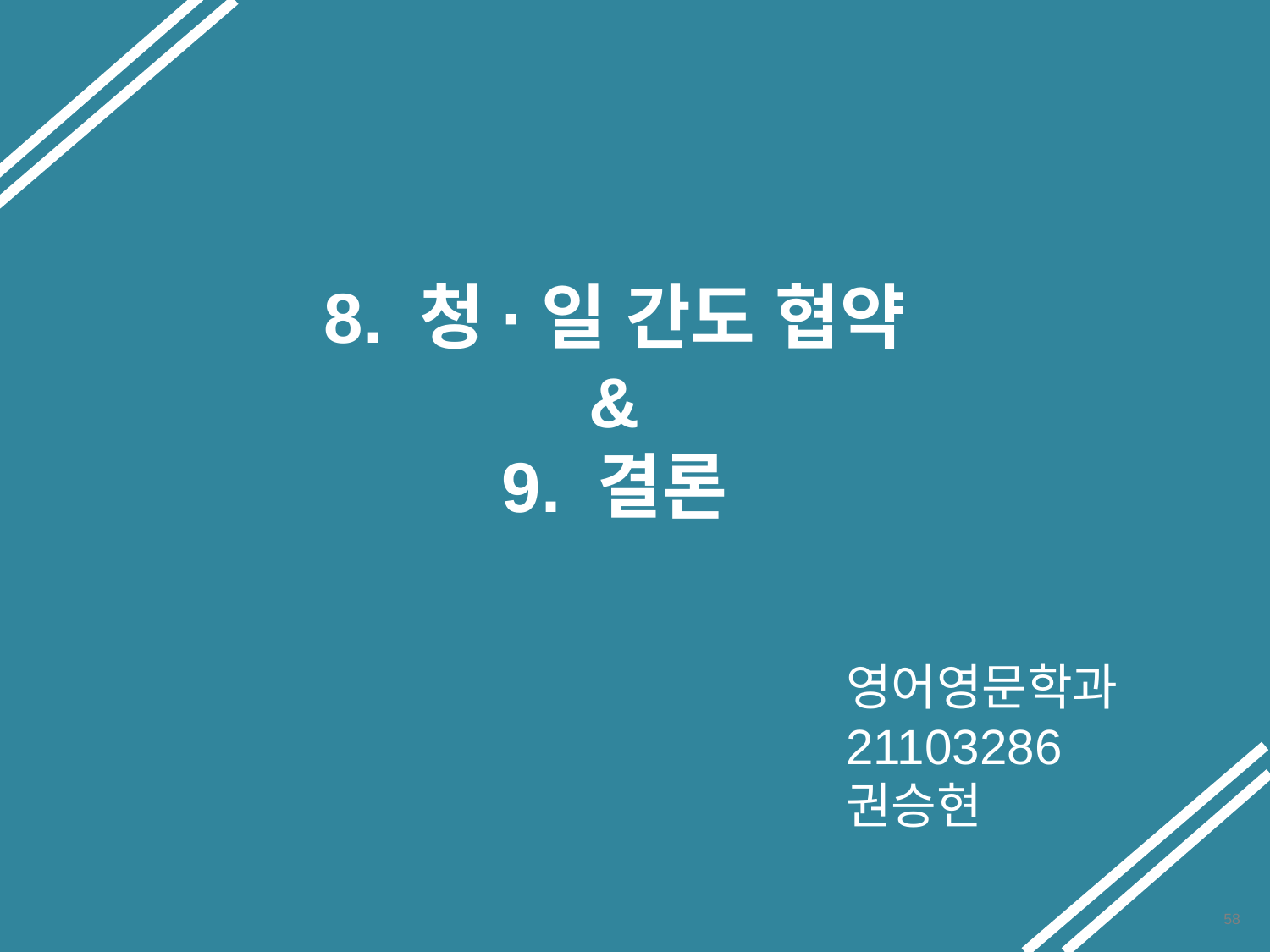

8. 청·일 간도 협약
&
9. 결론
영어영문학과21103286
권승현